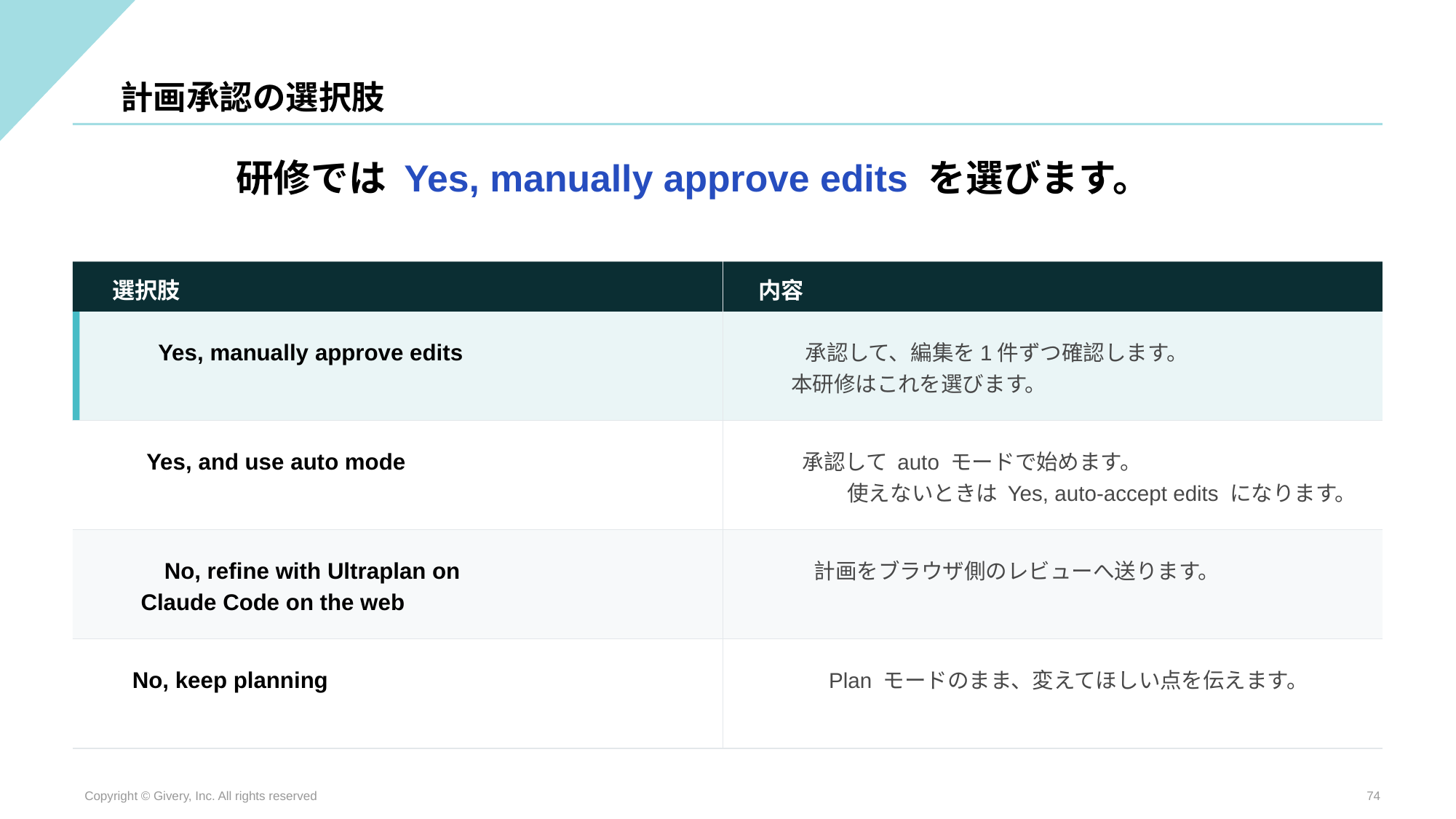

計画承認の選択肢

研修では Yes, manually approve edits を選びます。

選択肢
内容

Yes, manually approve edits
承認して、編集を1件ずつ確認します。
本研修はこれを選びます。

Yes, and use auto mode
承認して auto モードで始めます。
使えないときは Yes, auto-accept edits になります。

No, refine with Ultraplan on
計画をブラウザ側のレビューへ送ります。
Claude Code on the web

No, keep planning
Plan モードのまま、変えてほしい点を伝えます。

Copyright © Givery, Inc. All rights reserved
74